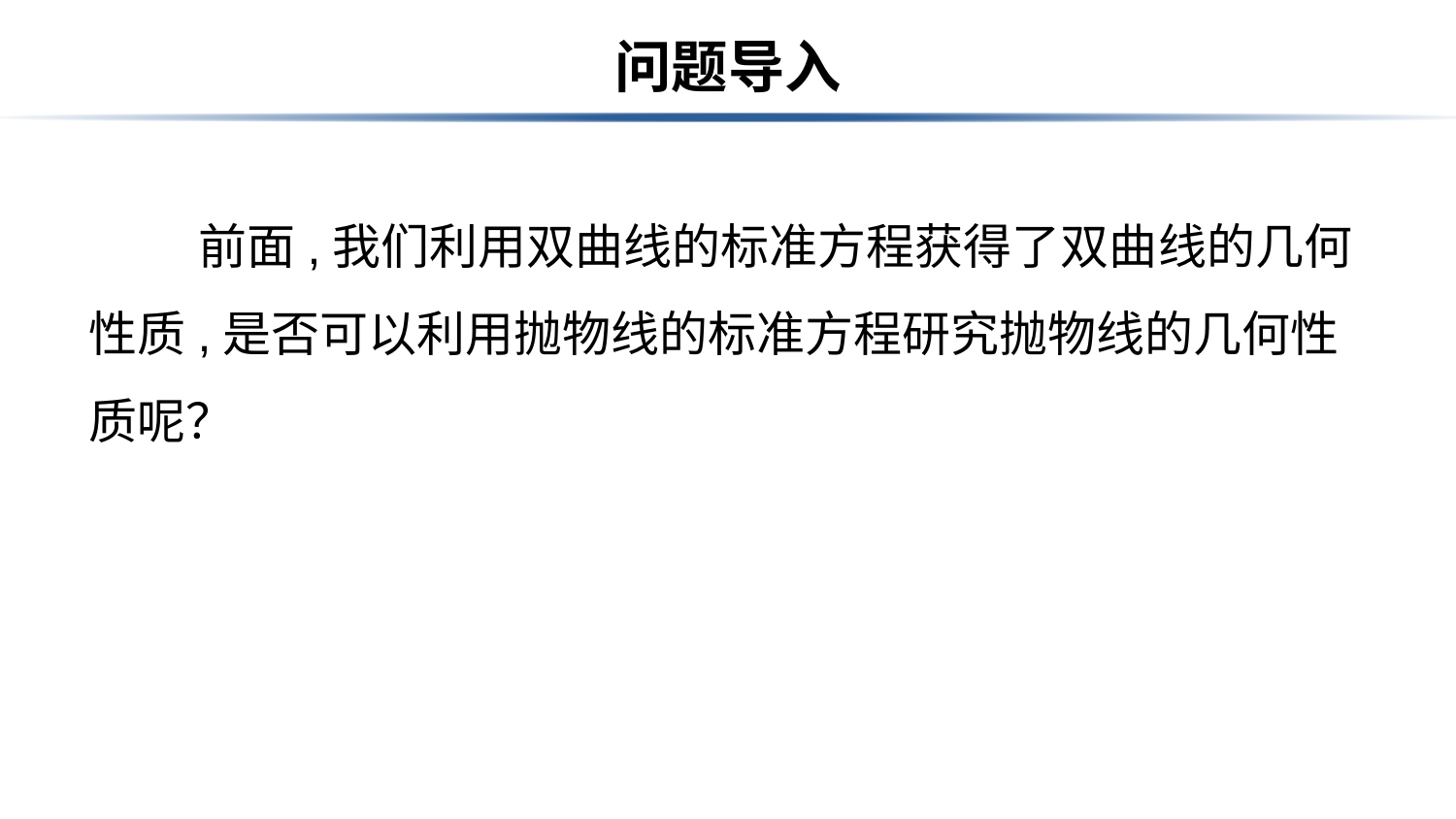

# 问题导入
         前面,我们利用双曲线的标准方程获得了双曲线的几何性质,是否可以利用抛物线的标准方程研究抛物线的几何性质呢？